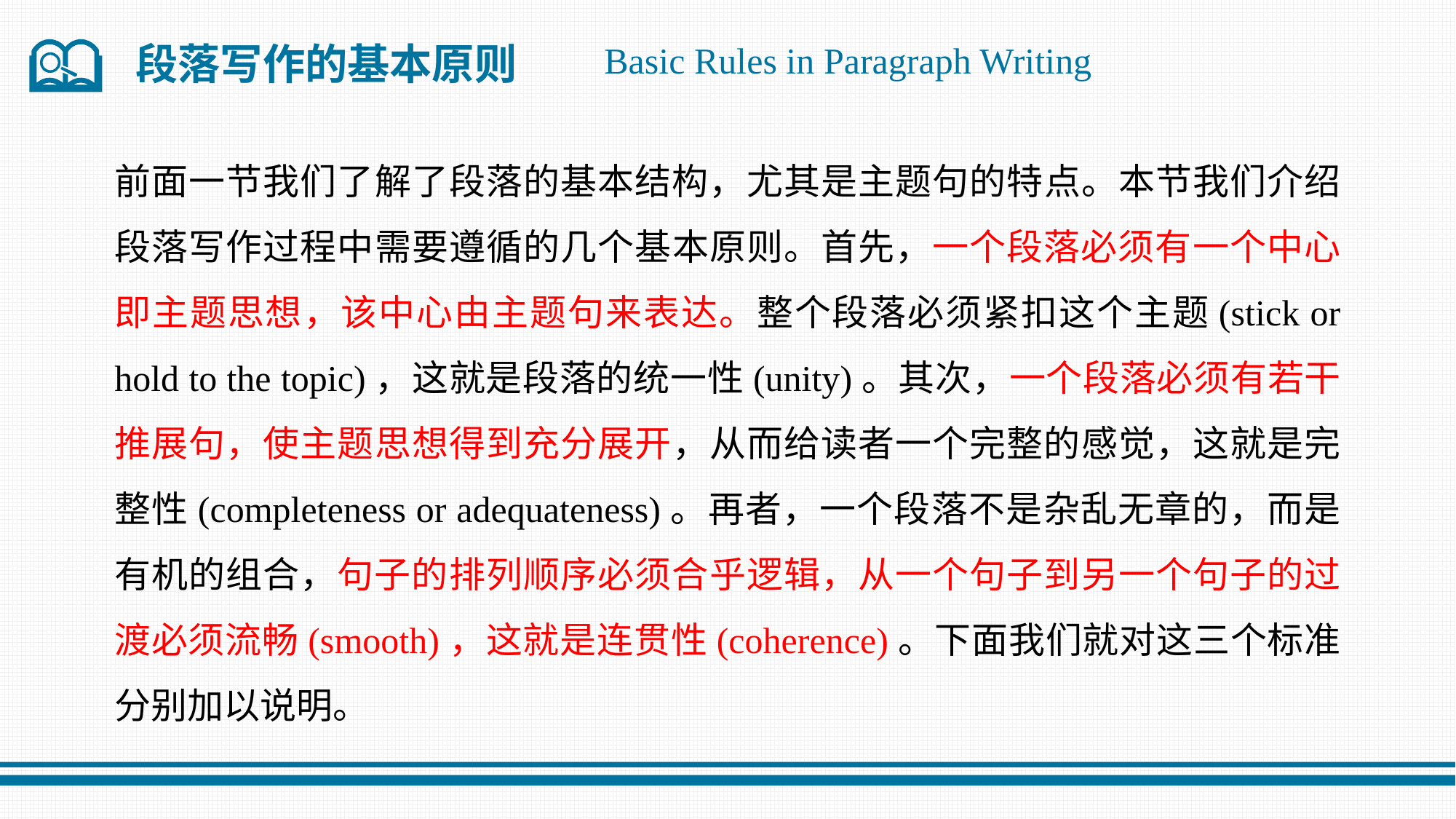

段落写作的基本原则
Basic Rules in Paragraph Writing
前面一节我们了解了段落的基本结构，尤其是主题句的特点。本节我们介绍段落写作过程中需要遵循的几个基本原则。首先，一个段落必须有一个中心即主题思想，该中心由主题句来表达。整个段落必须紧扣这个主题(stick or hold to the topic)，这就是段落的统一性(unity)。其次，一个段落必须有若干推展句，使主题思想得到充分展开，从而给读者一个完整的感觉，这就是完整性(completeness or adequateness)。再者，一个段落不是杂乱无章的，而是有机的组合，句子的排列顺序必须合乎逻辑，从一个句子到另一个句子的过渡必须流畅(smooth)，这就是连贯性(coherence)。下面我们就对这三个标准分别加以说明。